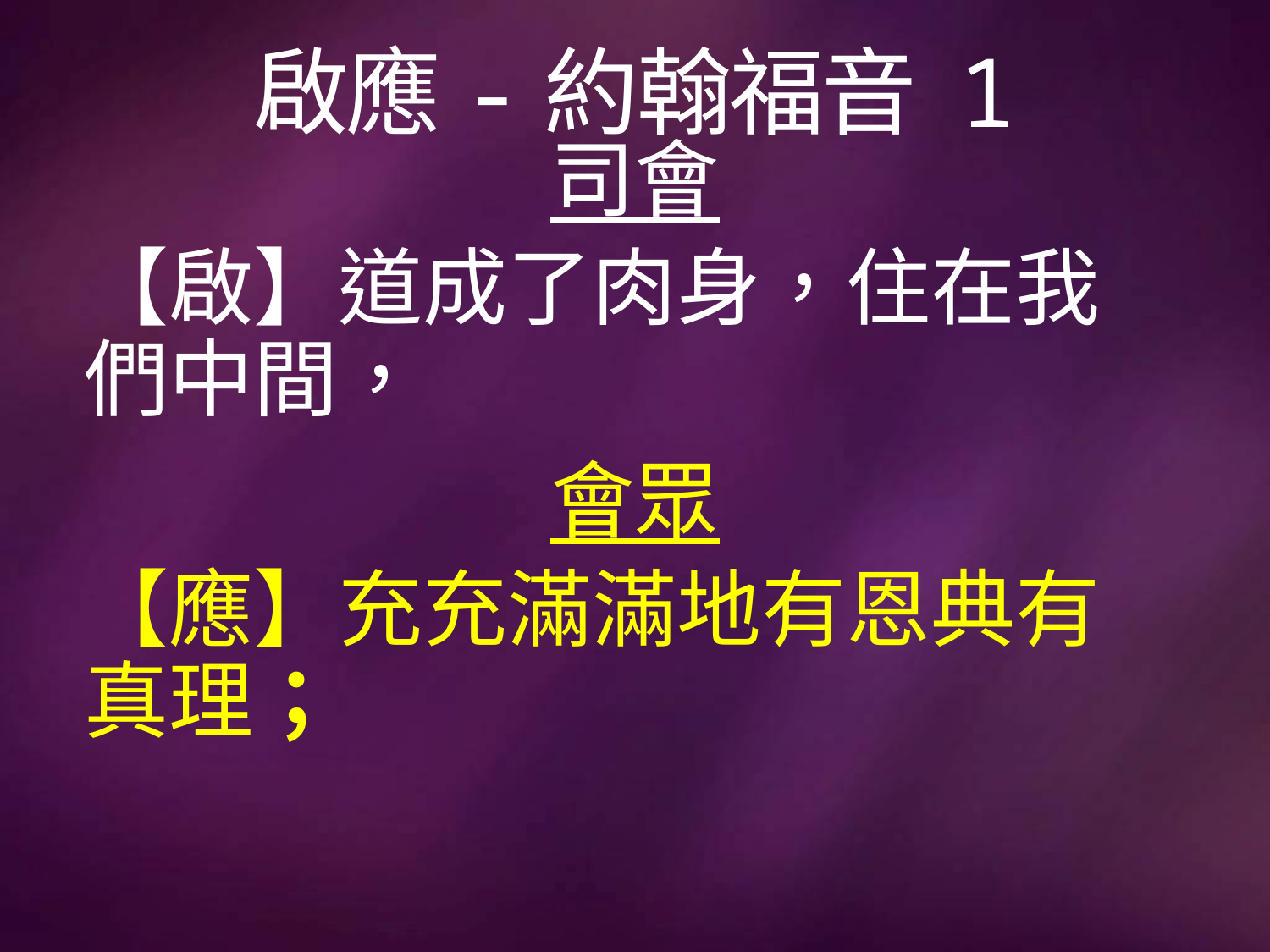

# 啟應-約翰福音 1
司會
【啟】道成了肉身，住在我們中間，

會眾
【應】充充滿滿地有恩典有真理；